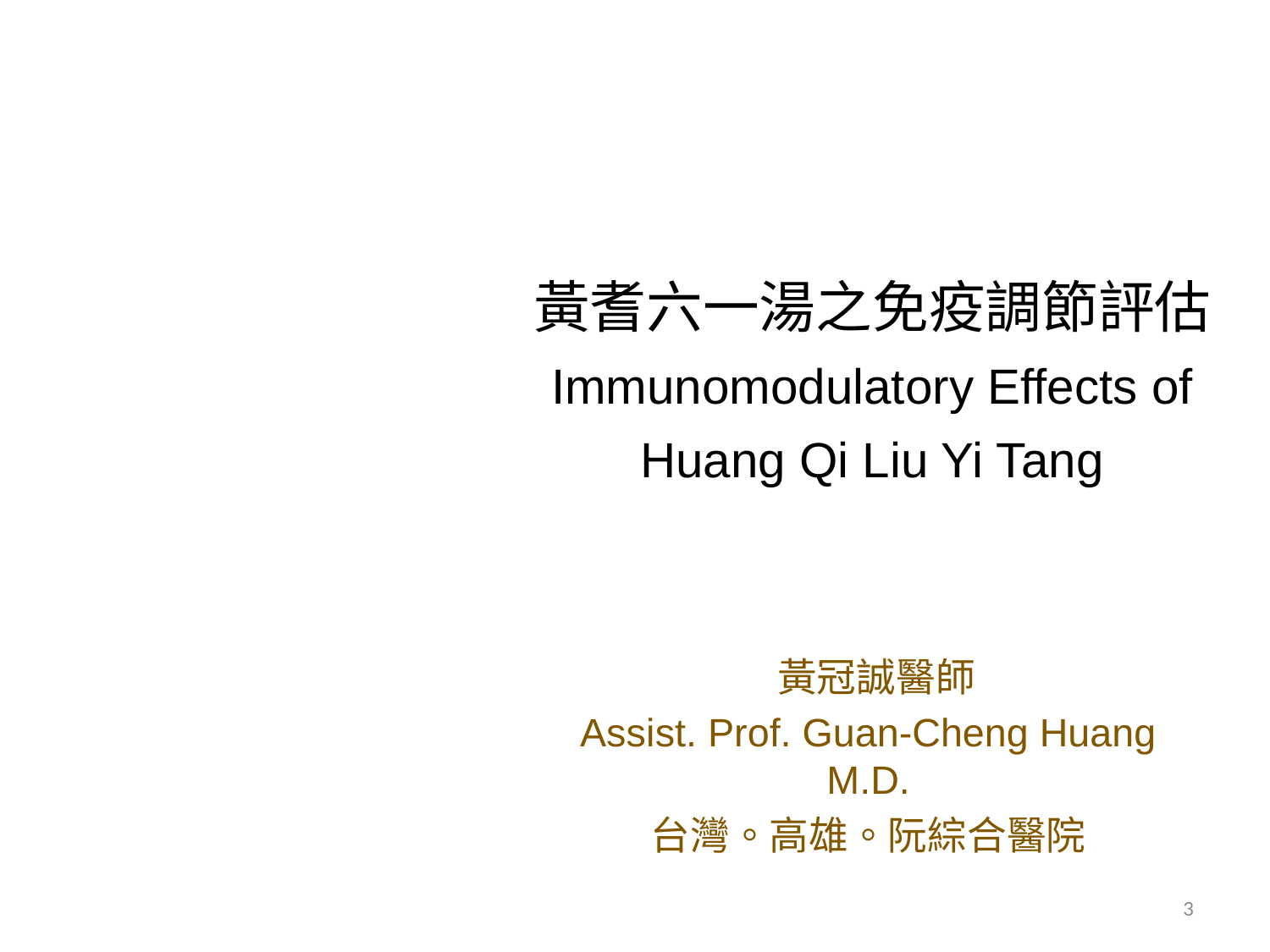

# 黃耆六一湯之免疫調節評估 Immunomodulatory Effects of Huang Qi Liu Yi Tang
 黃冠誠醫師
Assist. Prof. Guan-Cheng Huang M.D.
台灣。高雄。阮綜合醫院

3